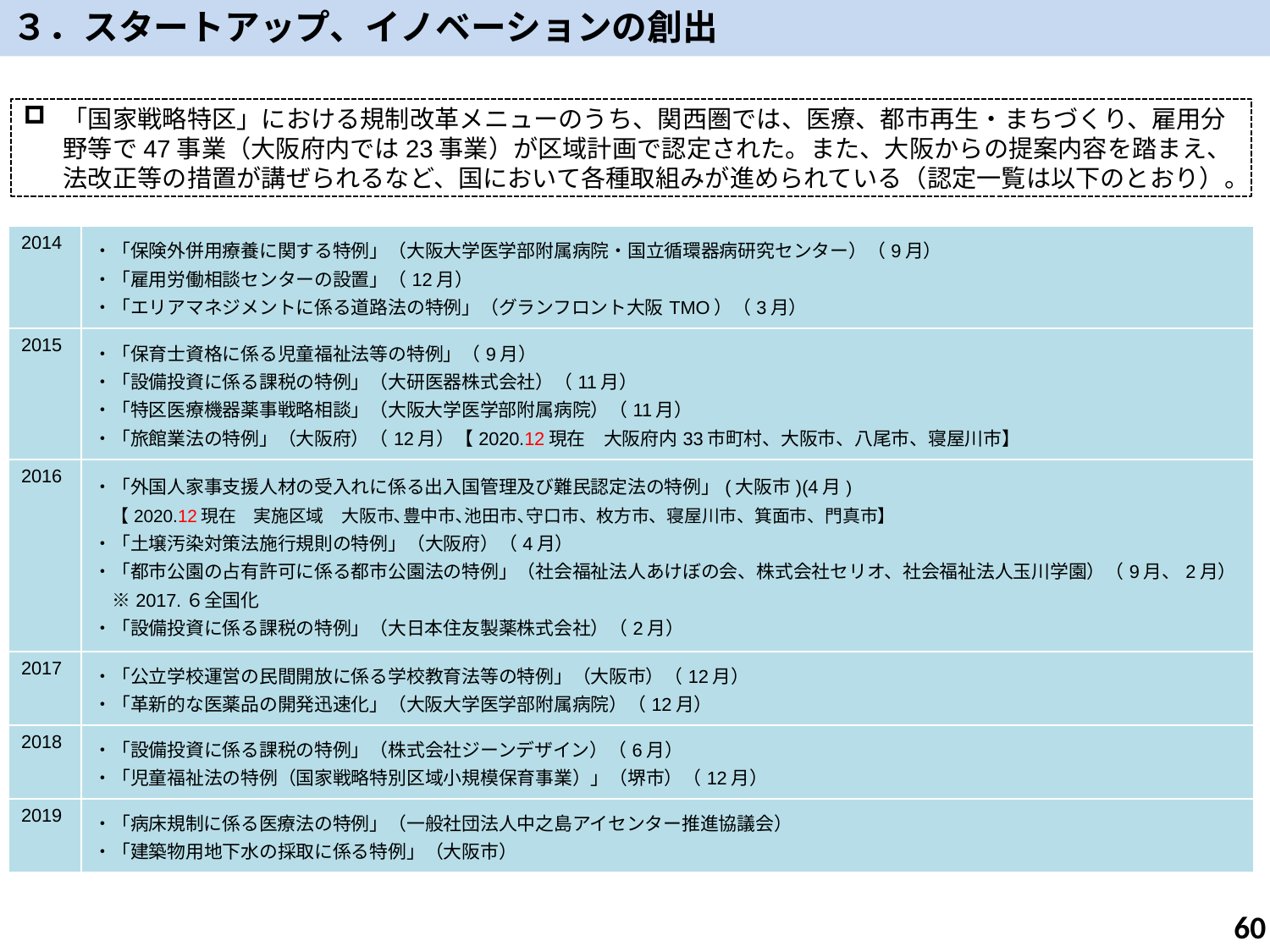

３．スタートアップ、イノベーションの創出
「国家戦略特区」における規制改革メニューのうち、関西圏では、医療、都市再生・まちづくり、雇用分野等で47事業（大阪府内では23事業）が区域計画で認定された。また、大阪からの提案内容を踏まえ、法改正等の措置が講ぜられるなど、国において各種取組みが進められている（認定一覧は以下のとおり）。
| 2014 | ・「保険外併用療養に関する特例」（大阪大学医学部附属病院・国立循環器病研究センター）（9月） ・「雇用労働相談センターの設置」（12月） ・「エリアマネジメントに係る道路法の特例」（グランフロント大阪TMO）（3月） |
| --- | --- |
| 2015 | ・「保育士資格に係る児童福祉法等の特例」（9月） ・「設備投資に係る課税の特例」（大研医器株式会社）（11月） ・「特区医療機器薬事戦略相談」（大阪大学医学部附属病院）（11月） ・「旅館業法の特例」（大阪府）（12月）【2020.12現在　大阪府内33市町村、大阪市、八尾市、寝屋川市】 |
| 2016 | ・「外国人家事支援人材の受入れに係る出入国管理及び難民認定法の特例」(大阪市)(4月) 　【2020.12現在　実施区域　大阪市､豊中市､池田市､守口市、枚方市、寝屋川市、箕面市、門真市】 ・「土壌汚染対策法施行規則の特例」（大阪府）（4月） ・「都市公園の占有許可に係る都市公園法の特例」（社会福祉法人あけぼの会、株式会社セリオ、社会福祉法人玉川学園）（9月、2月） 　※2017.６全国化 ・「設備投資に係る課税の特例」（大日本住友製薬株式会社）（2月） |
| 2017 | ・「公立学校運営の民間開放に係る学校教育法等の特例」（大阪市）（12月） ・「革新的な医薬品の開発迅速化」（大阪大学医学部附属病院）（12月） |
| 2018 | ・「設備投資に係る課税の特例」（株式会社ジーンデザイン）（6月） ・「児童福祉法の特例（国家戦略特別区域小規模保育事業）」（堺市）（12月） |
| 2019 | ・「病床規制に係る医療法の特例」（一般社団法人中之島アイセンター推進協議会） ・「建築物用地下水の採取に係る特例」（大阪市） |
60